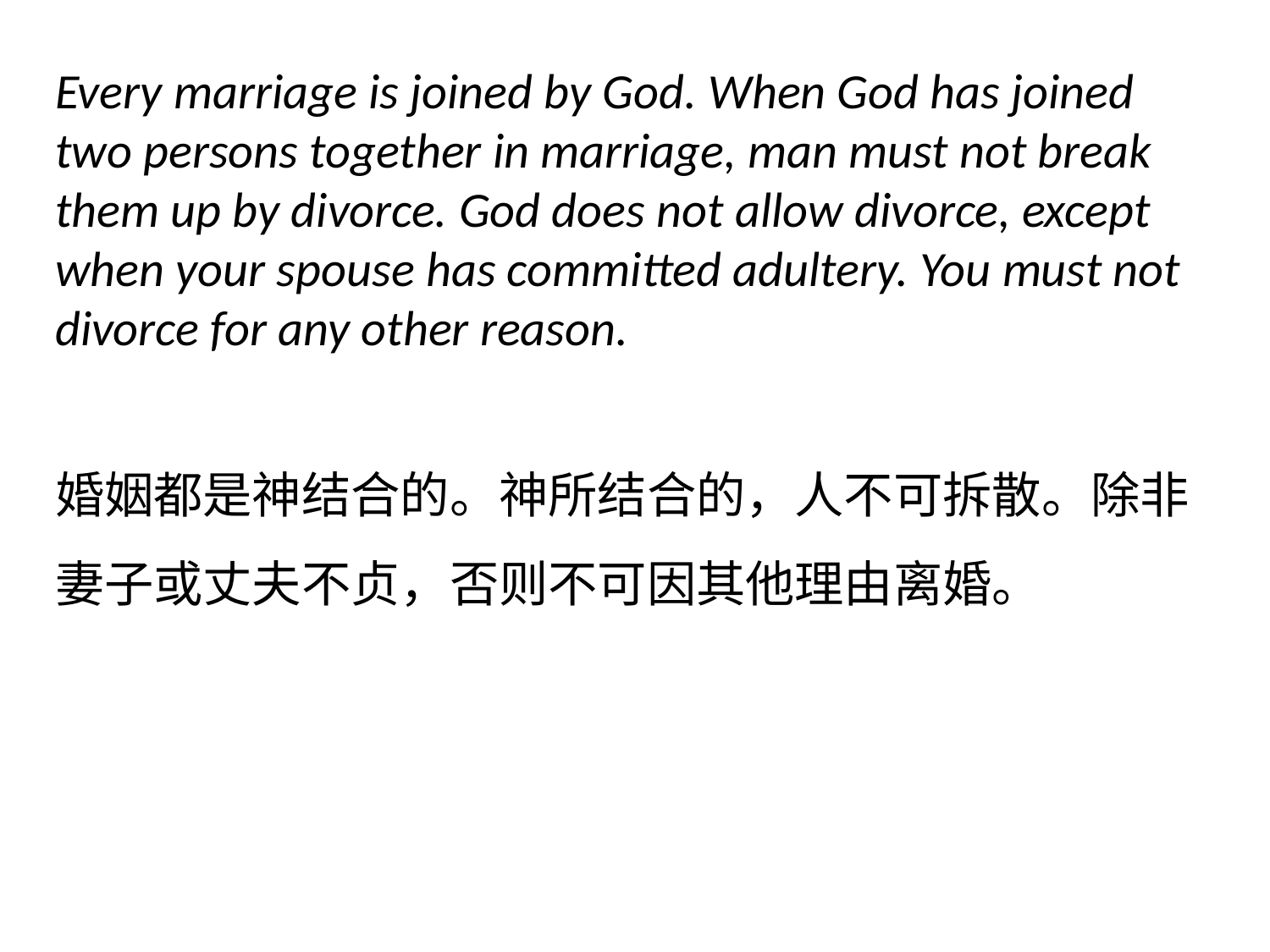

Every marriage is joined by God. When God has joined two persons together in marriage, man must not break them up by divorce. God does not allow divorce, except when your spouse has committed adultery. You must not divorce for any other reason.

婚姻都是神结合的。神所结合的，人不可拆散。除非妻子或丈夫不贞，否则不可因其他理由离婚。